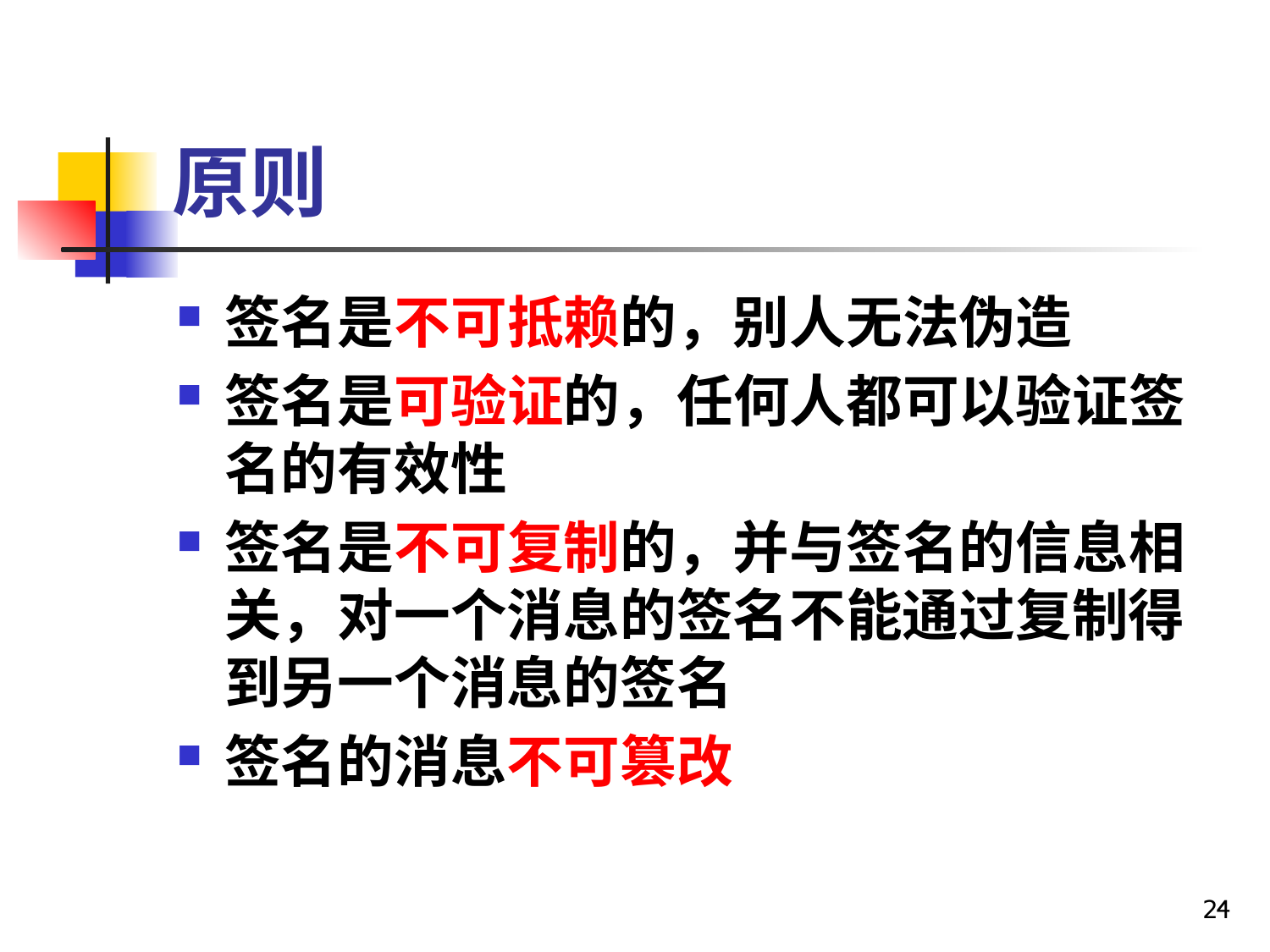

# 原则
签名是不可抵赖的，别人无法伪造
签名是可验证的，任何人都可以验证签名的有效性
签名是不可复制的，并与签名的信息相关，对一个消息的签名不能通过复制得到另一个消息的签名
签名的消息不可篡改
24